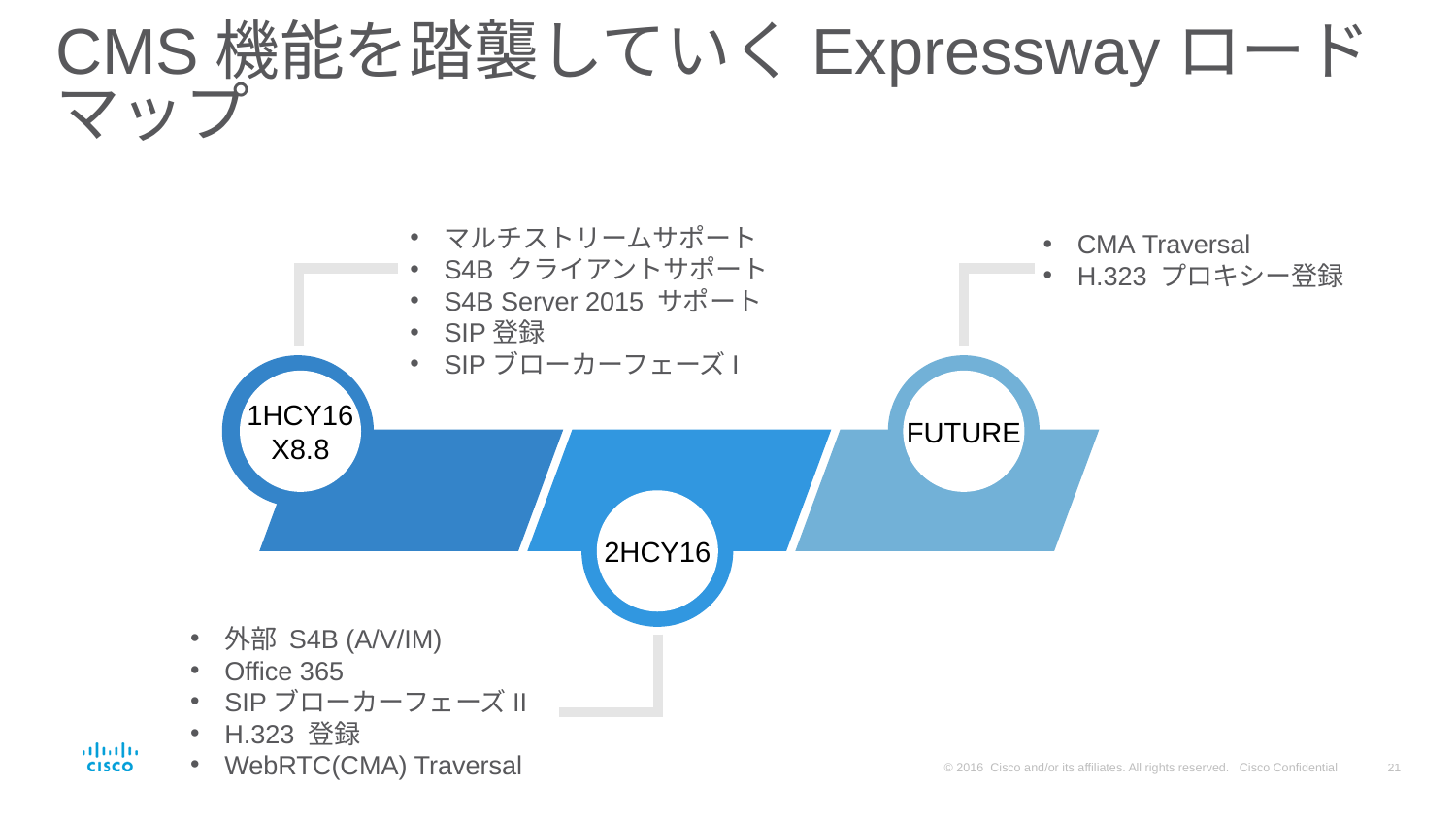

# CMS機能を踏襲していくExpresswayロードマップ
マルチストリームサポート
S4B クライアントサポート
S4B Server 2015 サポート
SIP登録
SIPブローカーフェーズI
CMA Traversal
H.323 プロキシー登録

1HCY16
X8.8
FUTURE

2HCY16
外部 S4B (A/V/IM)
Office 365
SIPブローカーフェーズII
H.323 登録
WebRTC(CMA) Traversal